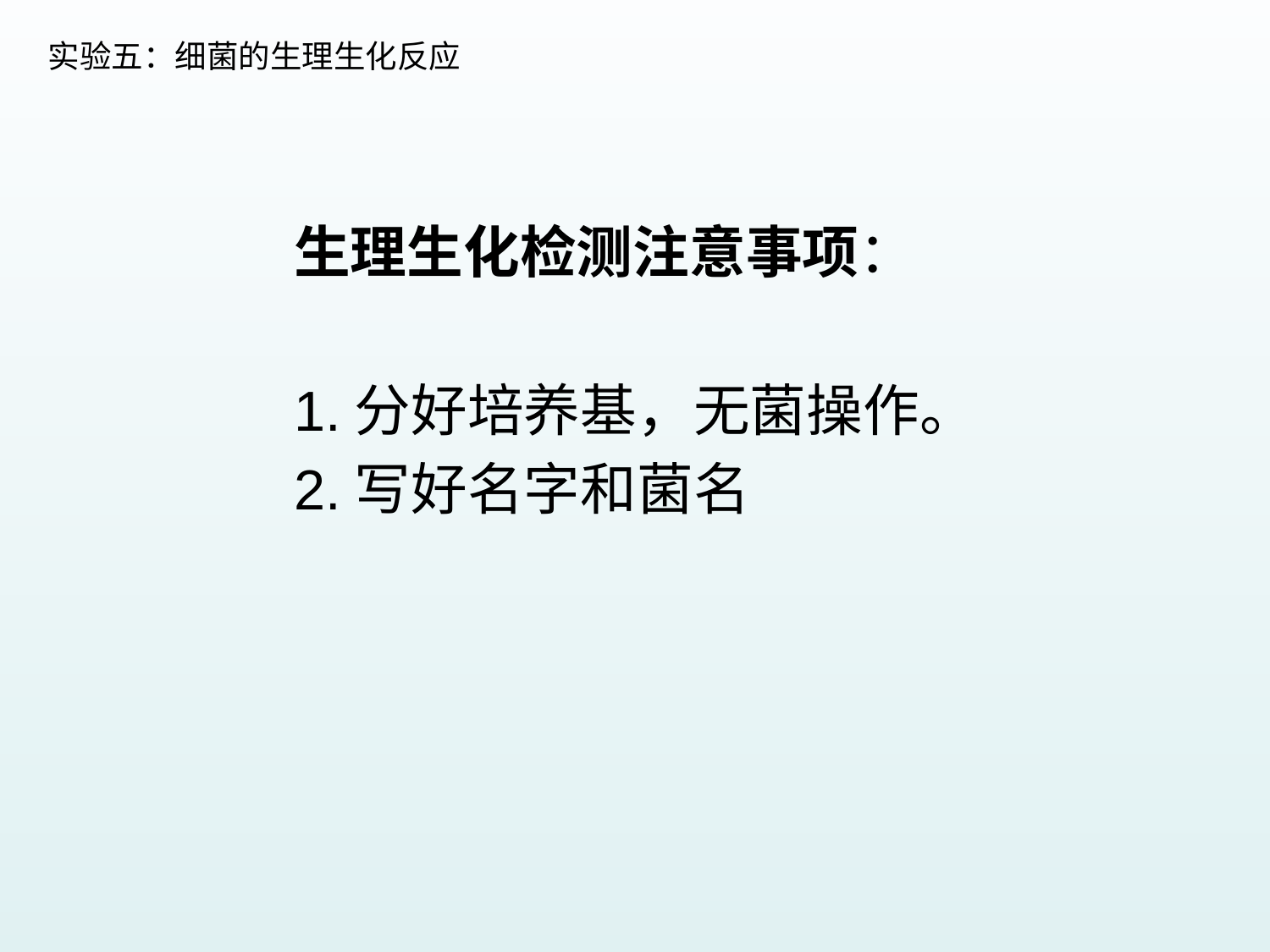

实验五：细菌的生理生化反应
生理生化检测注意事项：

1.分好培养基，无菌操作。
2.写好名字和菌名